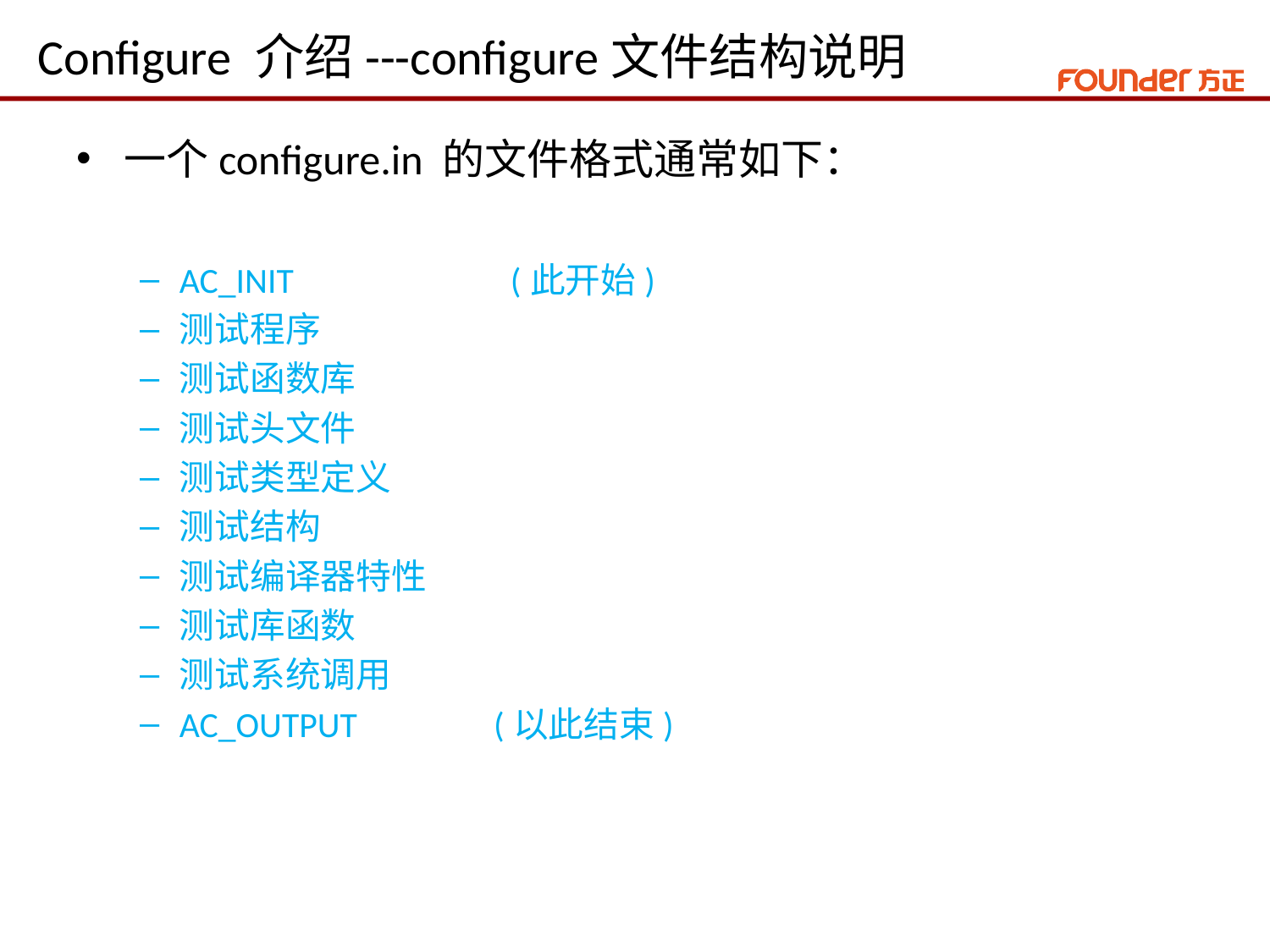

# Configure 介绍---configure文件结构说明
一个configure.in 的文件格式通常如下：

AC_INIT                           (此开始)
测试程序
测试函数库
测试头文件
测试类型定义
测试结构
测试编译器特性
测试库函数
测试系统调用
AC_OUTPUT                 (以此结束)